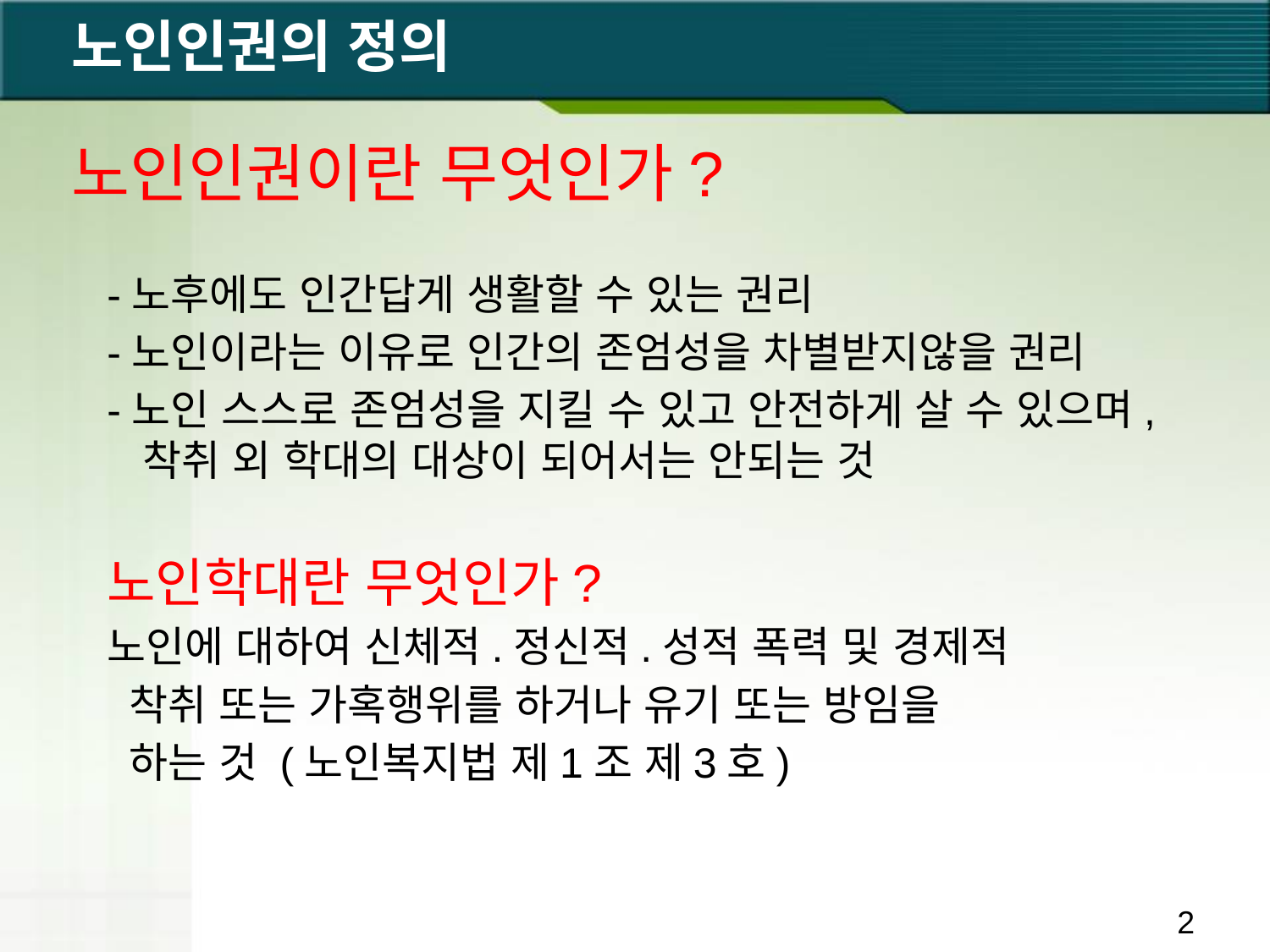

# 노인인권의 정의
노인인권이란 무엇인가?
-노후에도 인간답게 생활할 수 있는 권리
-노인이라는 이유로 인간의 존엄성을 차별받지않을 권리
-노인 스스로 존엄성을 지킬 수 있고 안전하게 살 수 있으며, 착취 외 학대의 대상이 되어서는 안되는 것

노인학대란 무엇인가?
노인에 대하여 신체적.정신적.성적 폭력 및 경제적
 착취 또는 가혹행위를 하거나 유기 또는 방임을
 하는 것 (노인복지법 제1조 제3호)
2